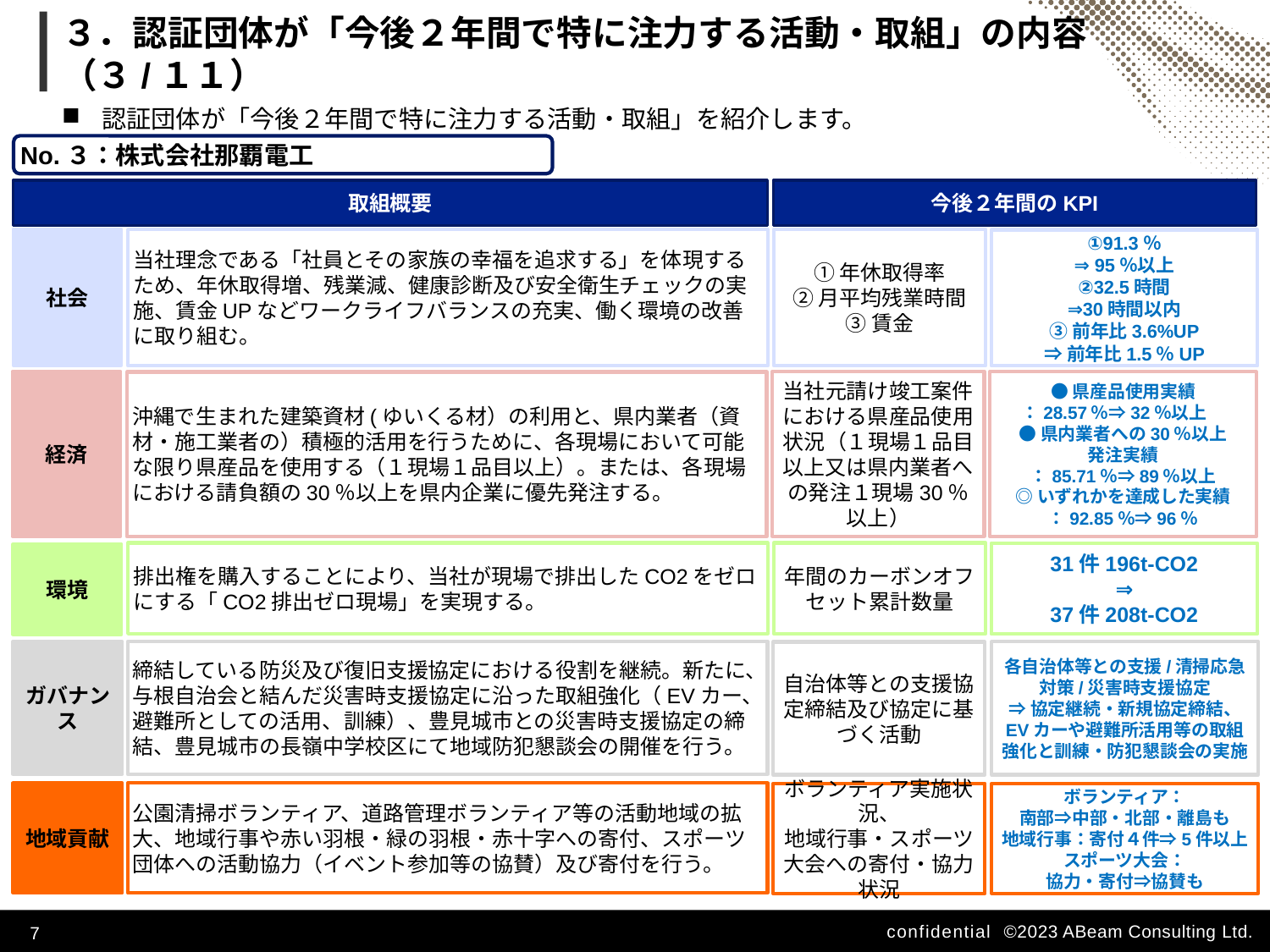

# ３．認証団体が「今後２年間で特に注力する活動・取組」の内容（３/１１）
認証団体が「今後２年間で特に注力する活動・取組」を紹介します。

No.３：株式会社那覇電工
取組概要
今後２年間のKPI
社会
①年休取得率
②月平均残業時間
③賃金
当社理念である「社員とその家族の幸福を追求する」を体現するため、年休取得増、残業減、健康診断及び安全衛生チェックの実施、賃金UPなどワークライフバランスの充実、働く環境の改善に取り組む。
①91.3％
⇒ 95％以上
②32.5時間
⇒30時間以内
③前年比3.6%UP
⇒前年比1.5％UP
経済
当社元請け竣工案件における県産品使用状況（１現場１品目以上又は県内業者への発注１現場30％以上）
●県産品使用実績
：28.57％⇒32％以上
●県内業者への30％以上
発注実績
：85.71％⇒89％以上
◎いずれかを達成した実績
：92.85％⇒96％
沖縄で生まれた建築資材(ゆいくる材）の利用と、県内業者（資材・施工業者の）積極的活用を行うために、各現場において可能な限り県産品を使用する（１現場１品目以上）。または、各現場における請負額の30％以上を県内企業に優先発注する。
年間のカーボンオフセット累計数量
排出権を購入することにより、当社が現場で排出したCO2をゼロにする「CO2排出ゼロ現場」を実現する。
31件196t-CO2
⇒
37件208t-CO2
環境
ガバナンス
締結している防災及び復旧支援協定における役割を継続。新たに、与根自治会と結んだ災害時支援協定に沿った取組強化（EVカー、避難所としての活用、訓練）、豊見城市との災害時支援協定の締結、豊見城市の長嶺中学校区にて地域防犯懇談会の開催を行う。
各自治体等との支援/清掃応急
対策/災害時支援協定
⇒協定継続・新規協定締結、
EVカーや避難所活用等の取組
強化と訓練・防犯懇談会の実施
自治体等との支援協定締結及び協定に基づく活動
地域貢献
公園清掃ボランティア、道路管理ボランティア等の活動地域の拡大、地域行事や赤い羽根・緑の羽根・赤十字への寄付、スポーツ団体への活動協力（イベント参加等の協賛）及び寄付を行う。
ボランティア：
南部⇒中部・北部・離島も
地域行事：寄付４件⇒5件以上
スポーツ大会：
協力・寄付⇒協賛も
ボランティア実施状況、
地域行事・スポーツ大会への寄付・協力状況